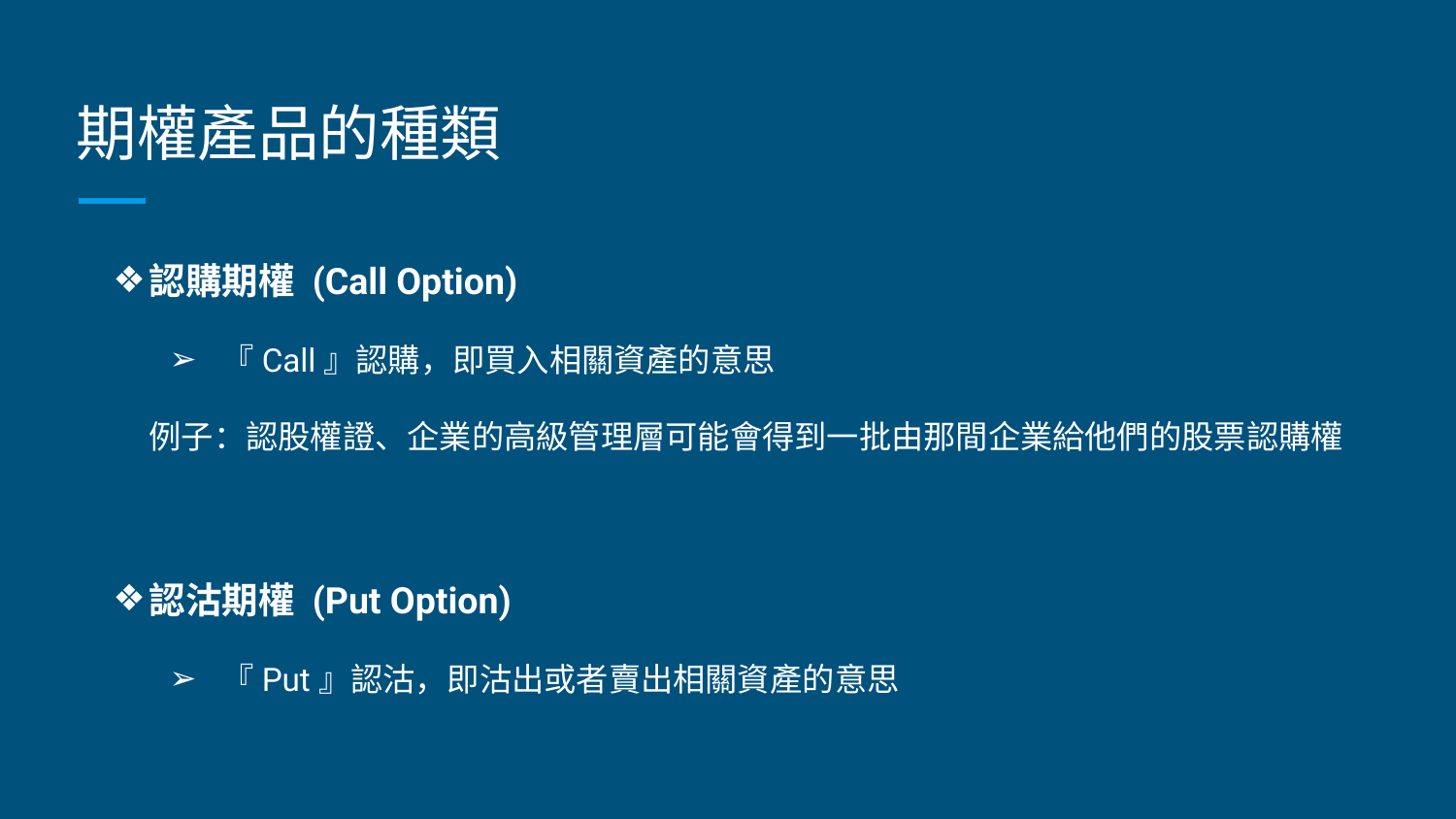

# 期權產品的種類
認購期權 (Call Option)
『Call』認購，即買入相關資產的意思
例子：認股權證、企業的高級管理層可能會得到一批由那間企業給他們的股票認購權

認沽期權 (Put Option)
『Put』認沽，即沽出或者賣出相關資產的意思